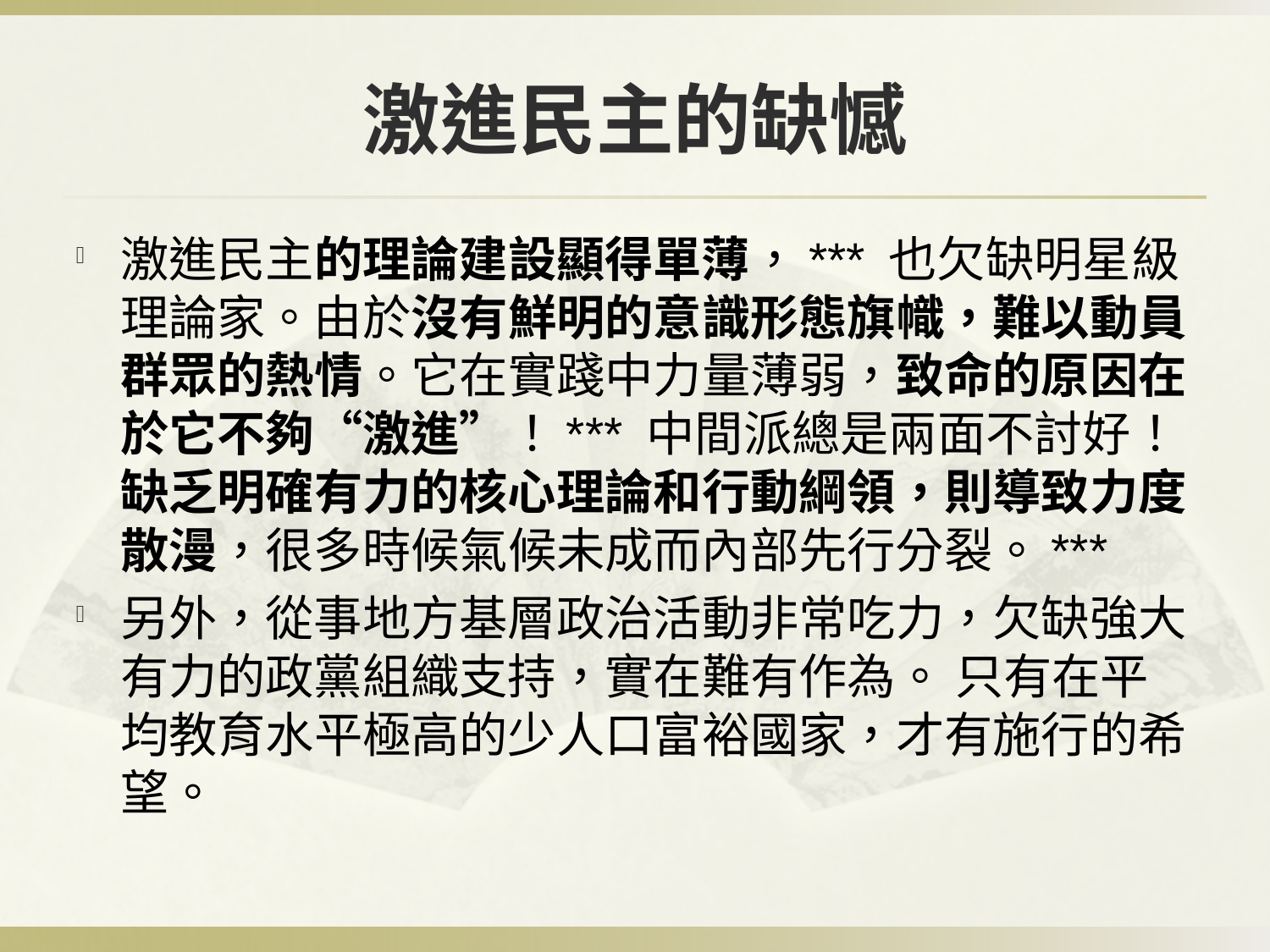

# 激進民主的缺憾
激進民主的理論建設顯得單薄，*** 也欠缺明星級理論家。由於沒有鮮明的意識形態旗幟，難以動員群眾的熱情。它在實踐中力量薄弱，致命的原因在於它不夠“激進”！*** 中間派總是兩面不討好！缺乏明確有力的核心理論和行動綱領，則導致力度散漫，很多時候氣候未成而內部先行分裂。***
另外，從事地方基層政治活動非常吃力，欠缺強大有力的政黨組織支持，實在難有作為。 只有在平均教育水平極高的少人口富裕國家，才有施行的希望。